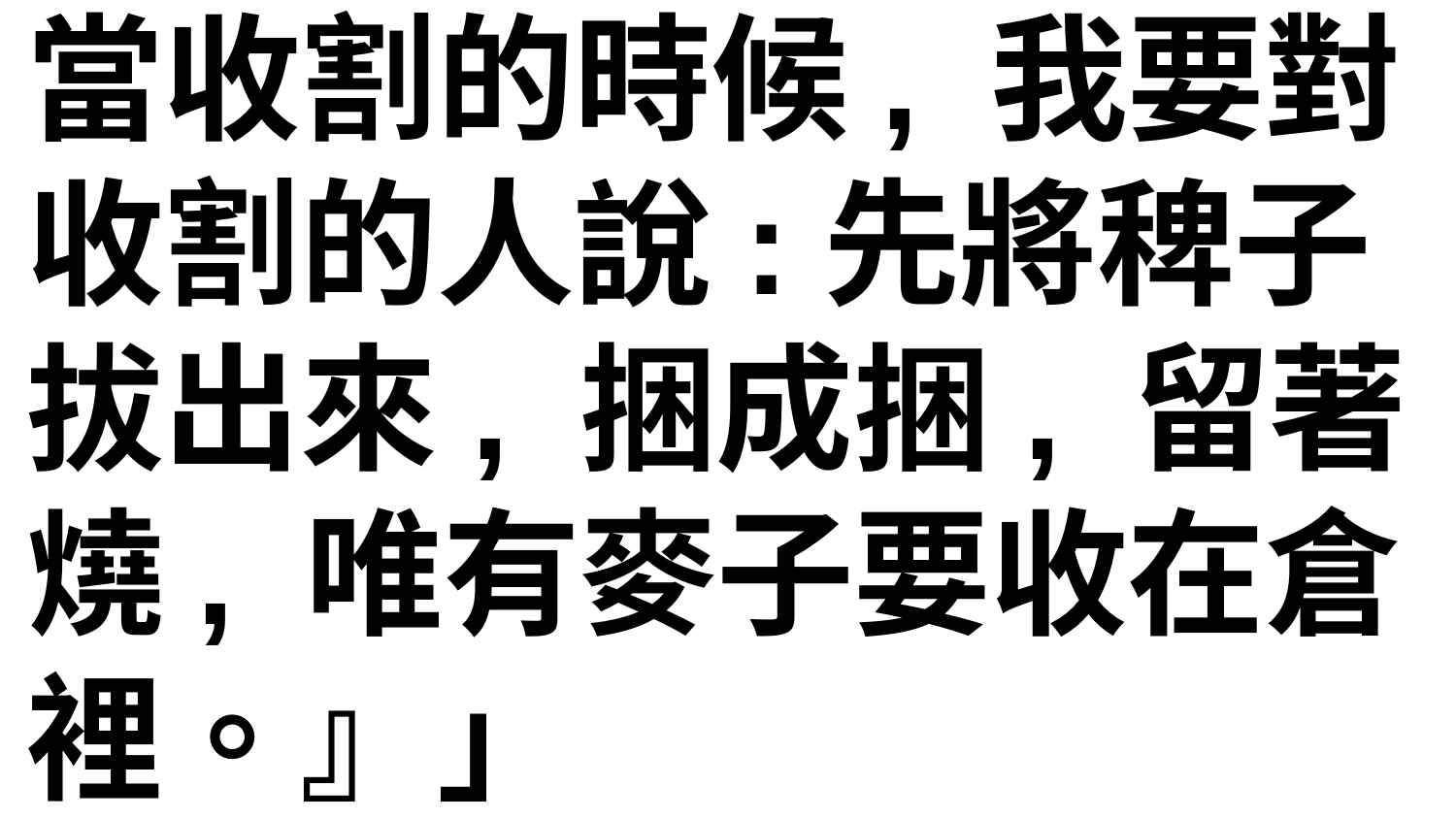

當收割的時候, 我要對收割的人說:先將稗子拔出來, 捆成捆, 留著燒, 唯有麥子要收在倉裡。』」